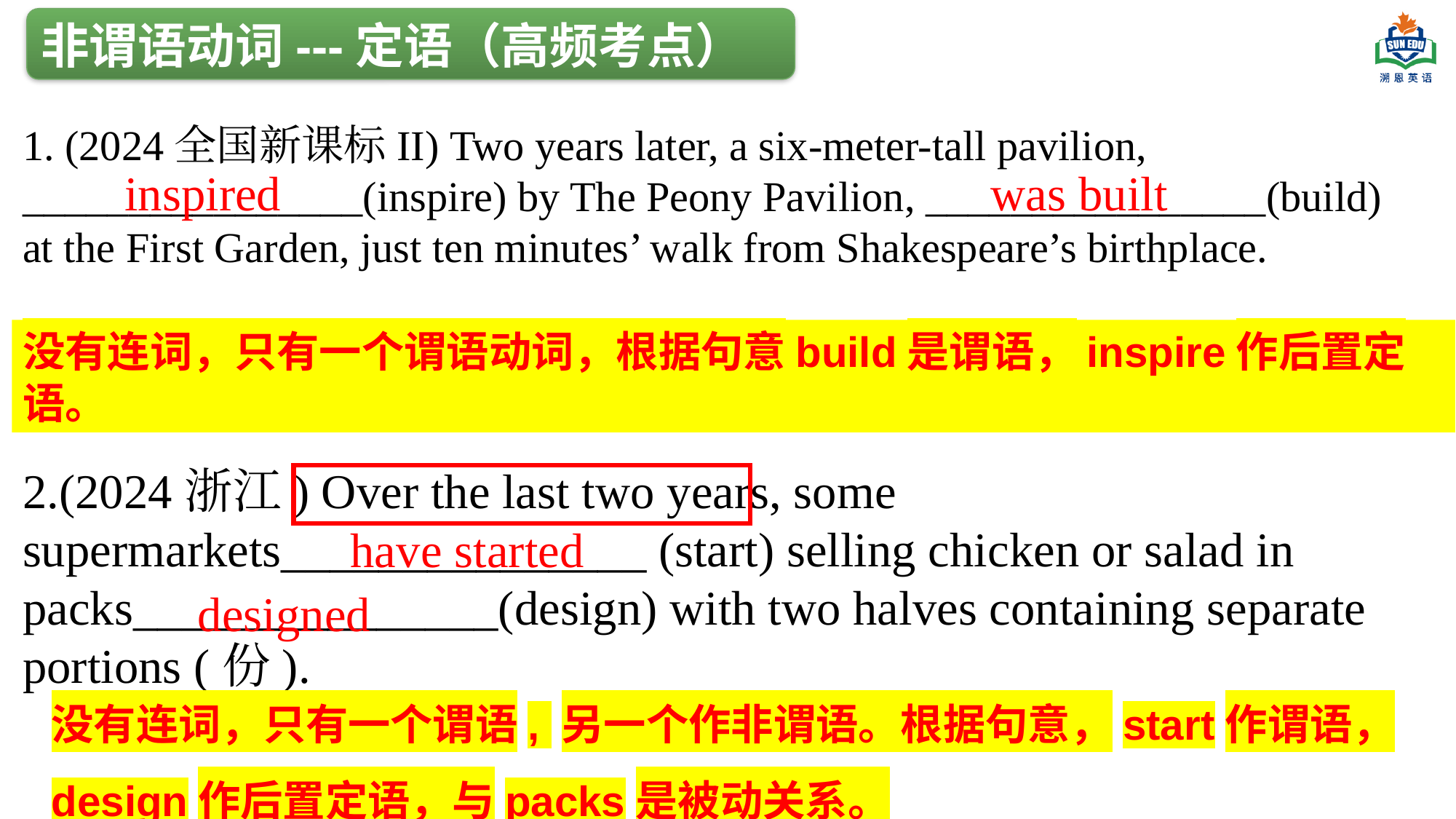

非谓语动词---定语（高频考点）

1. (2024全国新课标II) Two years later, a six-meter-tall pavilion, ________________(inspire) by The Peony Pavilion, ________________(build) at the First Garden, just ten minutes’ walk from Shakespeare’s birthplace.

2.(2024浙江) Over the last two years, some supermarkets_______________ (start) selling chicken or salad in packs_______________(design) with two halves containing separate portions (份).
was built
inspired
没有连词，只有一个谓语动词，根据句意build是谓语，inspire作后置定语。

have started
designed
没有连词，只有一个谓语, 另一个作非谓语。根据句意，start作谓语，design作后置定语，与packs是被动关系。